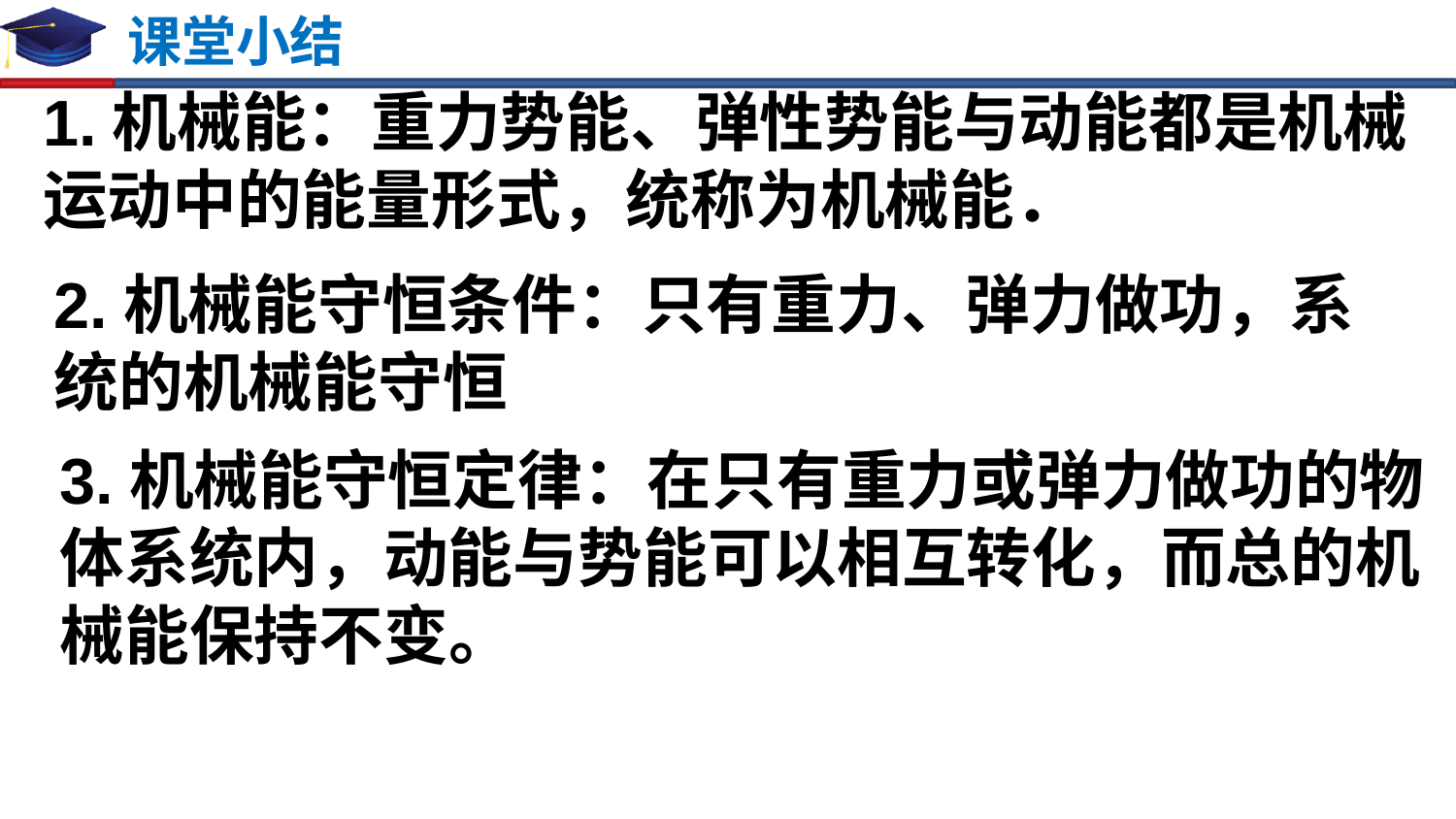

# 课堂小结
1.机械能：重力势能、弹性势能与动能都是机械运动中的能量形式，统称为机械能．

2.机械能守恒条件：只有重力、弹力做功，系统的机械能守恒
3.机械能守恒定律：在只有重力或弹力做功的物体系统内，动能与势能可以相互转化，而总的机械能保持不变。